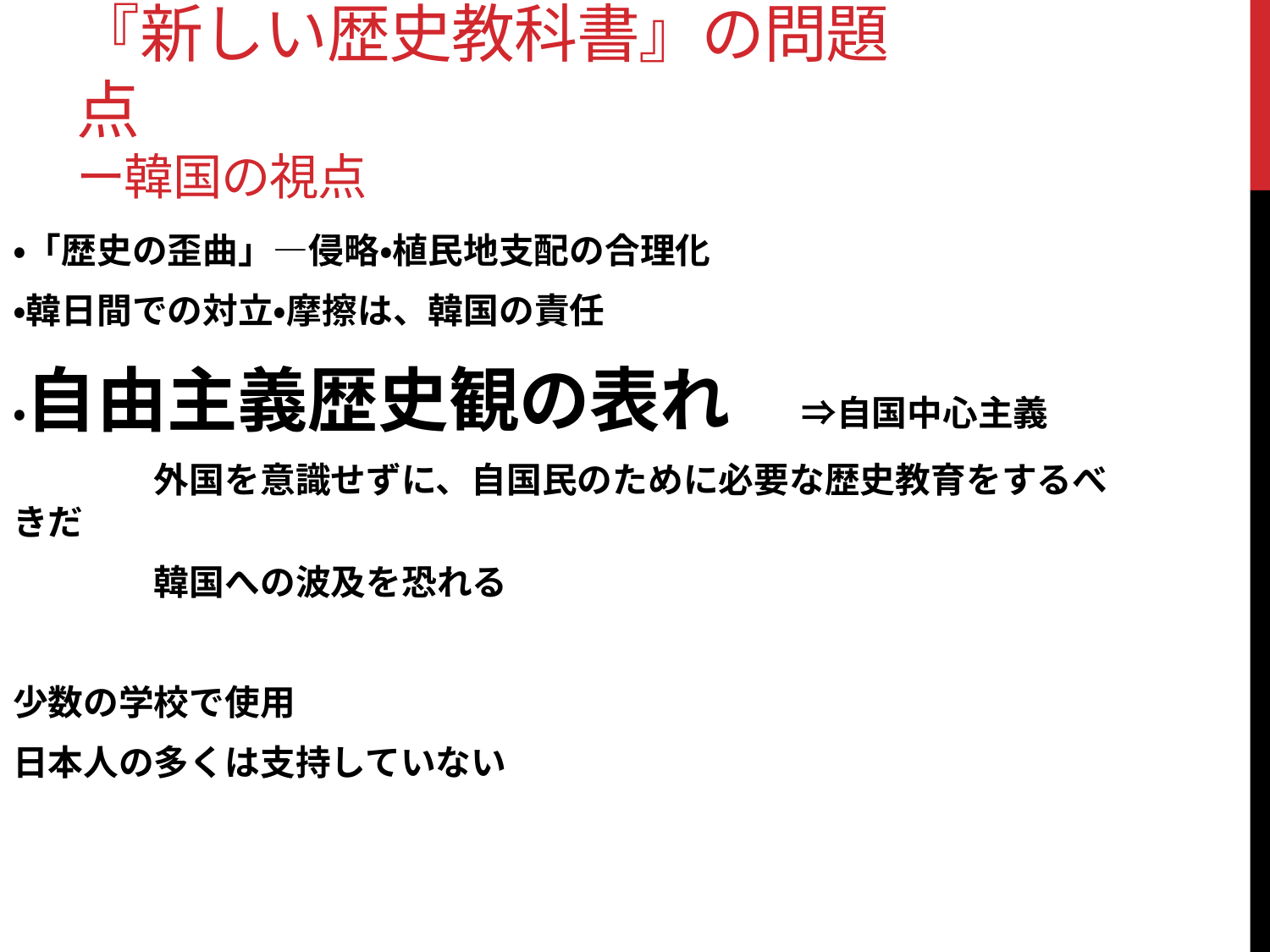

# 『新しい歴史教科書』の問題点 ー韓国の視点
・「歴史の歪曲」―侵略・植民地支配の合理化
・韓日間での対立・摩擦は、韓国の責任
・自由主義歴史観の表れ　⇒自国中心主義
　　　　外国を意識せずに、自国民のために必要な歴史教育をするべきだ
　　　　韓国への波及を恐れる

少数の学校で使用
日本人の多くは支持していない